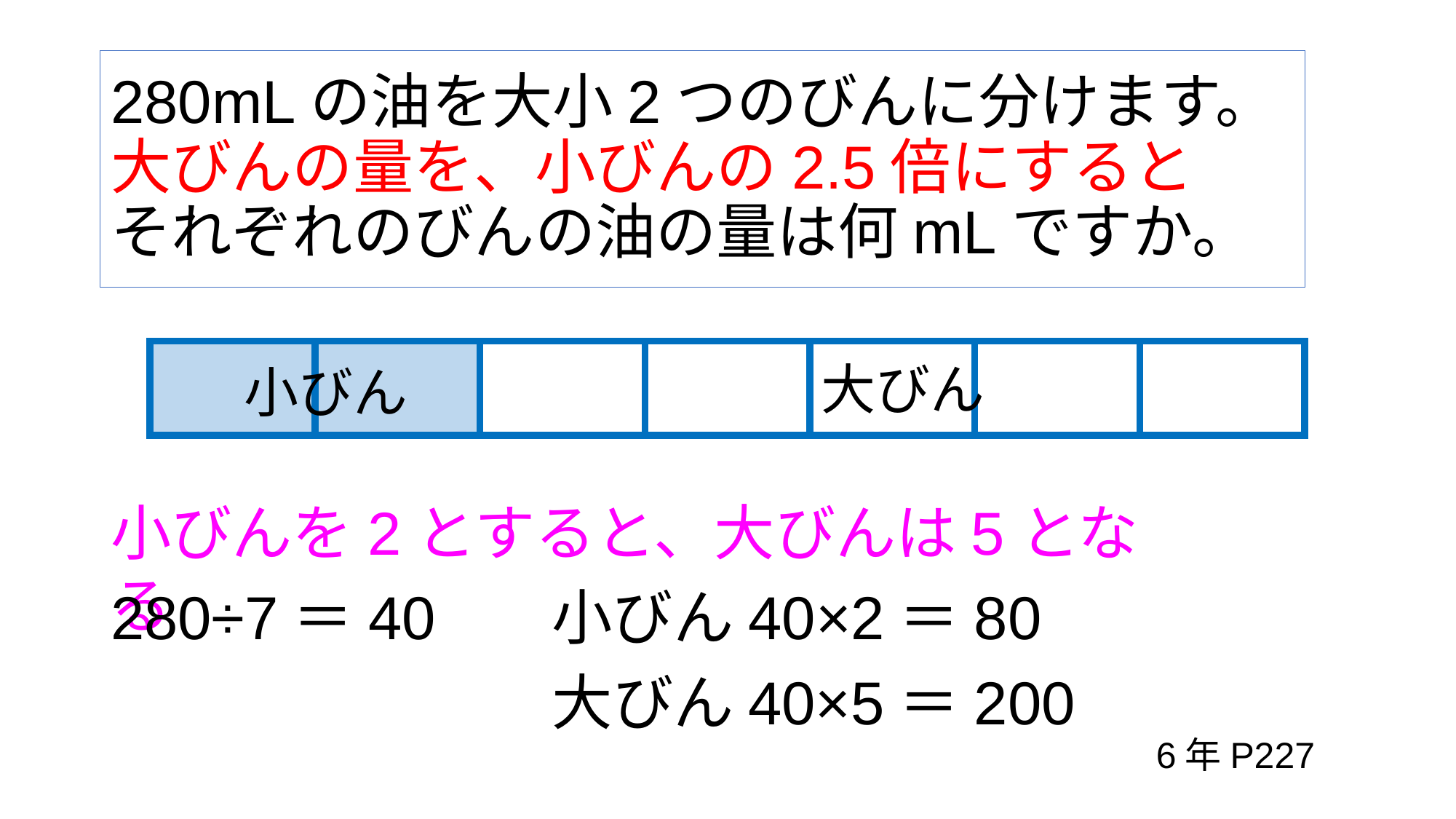

# 280mLの油を大小2つのびんに分けます。大びんの量を、小びんの2.5倍にすると　それぞれのびんの油の量は何mLですか。

大びん
小びん
小びんを2とすると、大びんは5となる
280÷7＝40
小びん40×2＝80
大びん40×5＝200
6年P227